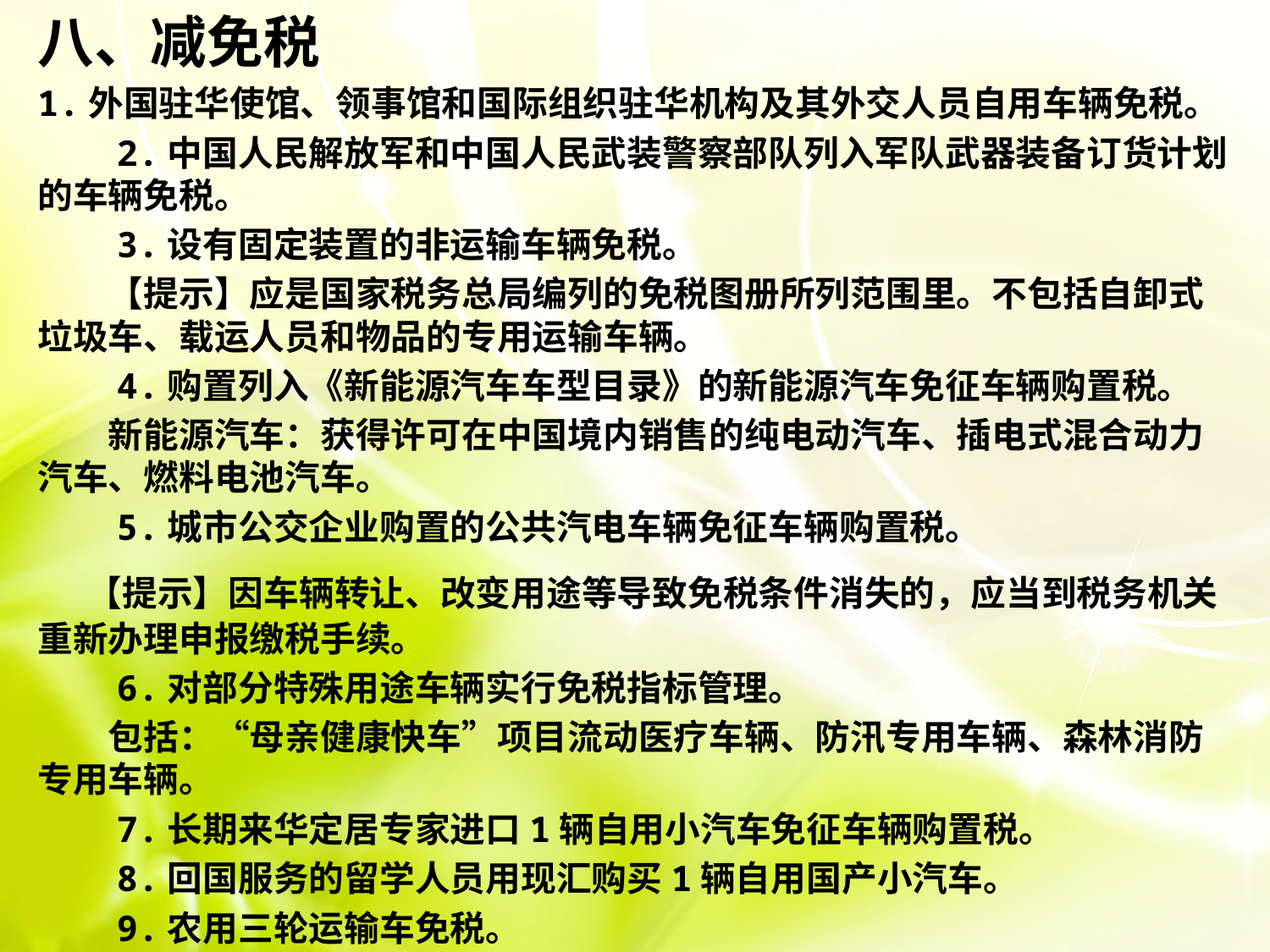

八、减免税
1.外国驻华使馆、领事馆和国际组织驻华机构及其外交人员自用车辆免税。
　　2.中国人民解放军和中国人民武装警察部队列入军队武器装备订货计划的车辆免税。
　　3.设有固定装置的非运输车辆免税。
　　【提示】应是国家税务总局编列的免税图册所列范围里。不包括自卸式垃圾车、载运人员和物品的专用运输车辆。
　　4.购置列入《新能源汽车车型目录》的新能源汽车免征车辆购置税。
　　新能源汽车：获得许可在中国境内销售的纯电动汽车、插电式混合动力汽车、燃料电池汽车。
　　5.城市公交企业购置的公共汽电车辆免征车辆购置税。
　【提示】因车辆转让、改变用途等导致免税条件消失的，应当到税务机关重新办理申报缴税手续。
　　6.对部分特殊用途车辆实行免税指标管理。
　　包括：“母亲健康快车”项目流动医疗车辆、防汛专用车辆、森林消防专用车辆。
　　7.长期来华定居专家进口1辆自用小汽车免征车辆购置税。
　　8.回国服务的留学人员用现汇购买1辆自用国产小汽车。
　　9.农用三轮运输车免税。